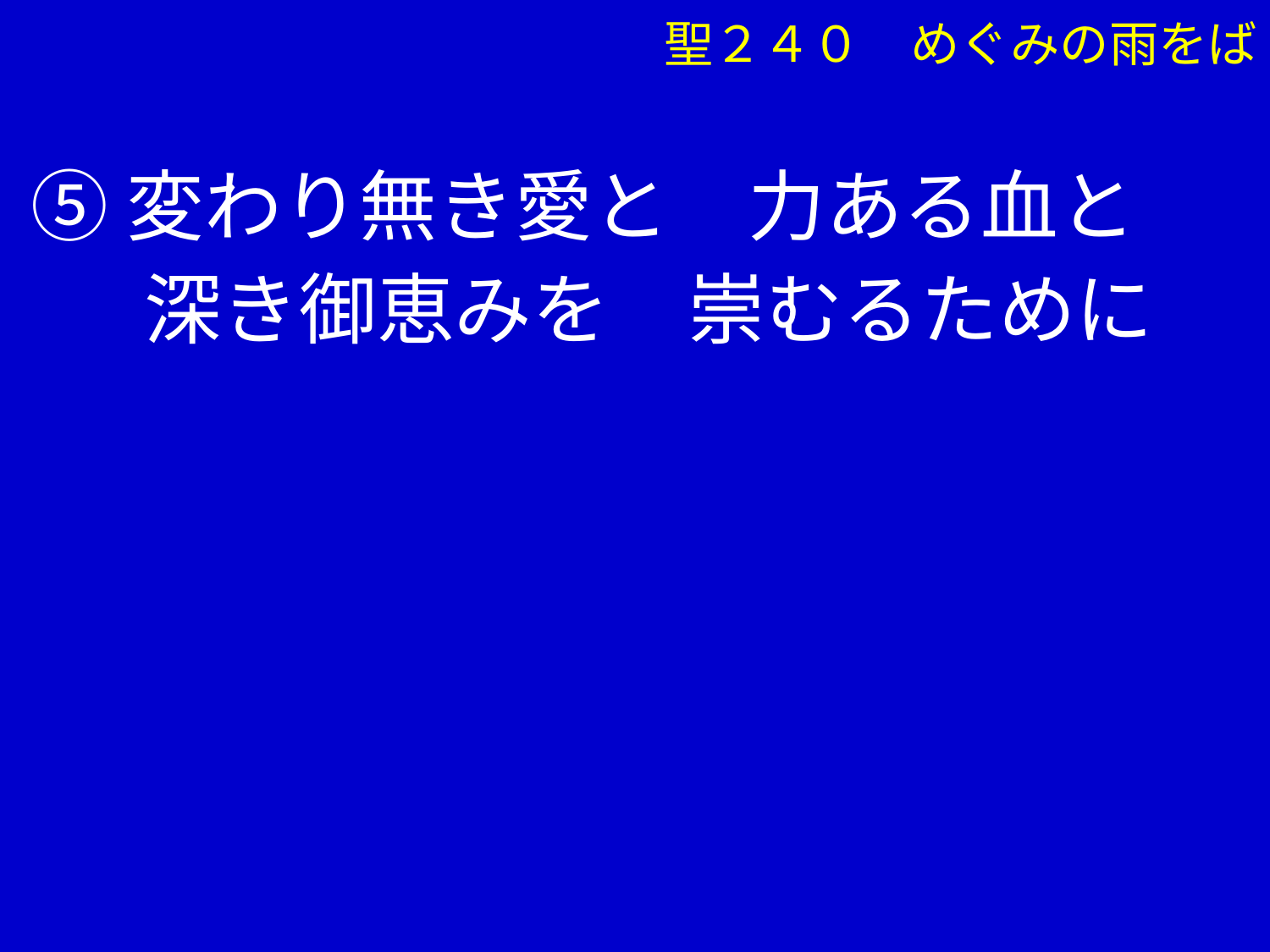

聖２４０　めぐみの雨をば

⑤変わり無き愛と　力ある血と
 　深き御恵みを　崇むるために